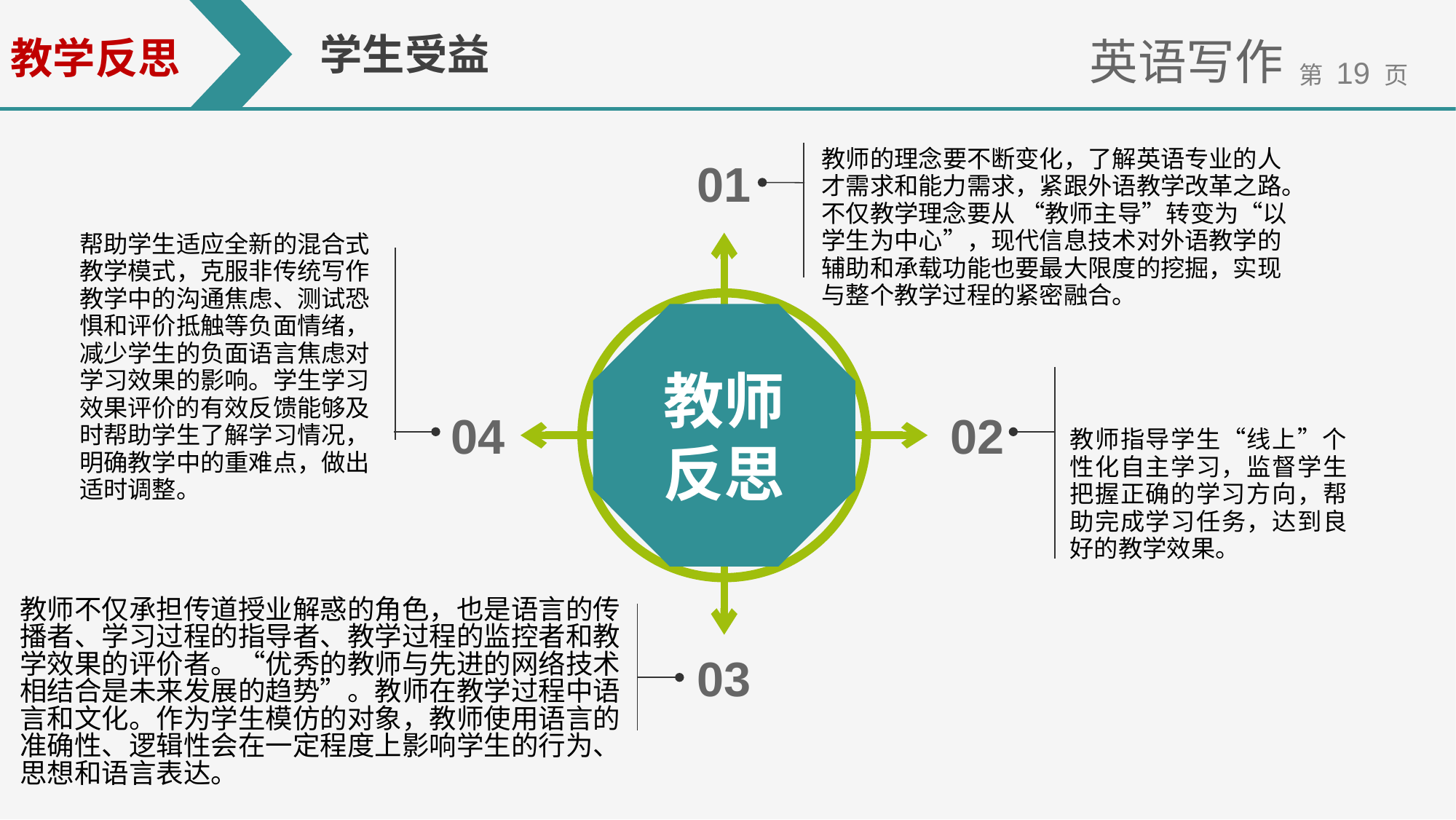

学生受益
教学反思
英语写作
教师的理念要不断变化，了解英语专业的人才需求和能力需求，紧跟外语教学改革之路。不仅教学理念要从 “教师主导”转变为“以学生为中心”，现代信息技术对外语教学的辅助和承载功能也要最大限度的挖掘，实现与整个教学过程的紧密融合。
01
帮助学生适应全新的混合式教学模式，克服非传统写作教学中的沟通焦虑、测试恐惧和评价抵触等负面情绪，减少学生的负面语言焦虑对学习效果的影响。学生学习效果评价的有效反馈能够及时帮助学生了解学习情况，明确教学中的重难点，做出适时调整。

教师反思
04
02
教师指导学生“线上”个性化自主学习，监督学生把握正确的学习方向，帮助完成学习任务，达到良好的教学效果。
教师不仅承担传道授业解惑的角色，也是语言的传播者、学习过程的指导者、教学过程的监控者和教学效果的评价者。“优秀的教师与先进的网络技术相结合是未来发展的趋势”。教师在教学过程中语言和文化。作为学生模仿的对象，教师使用语言的准确性、逻辑性会在一定程度上影响学生的行为、思想和语言表达。
03